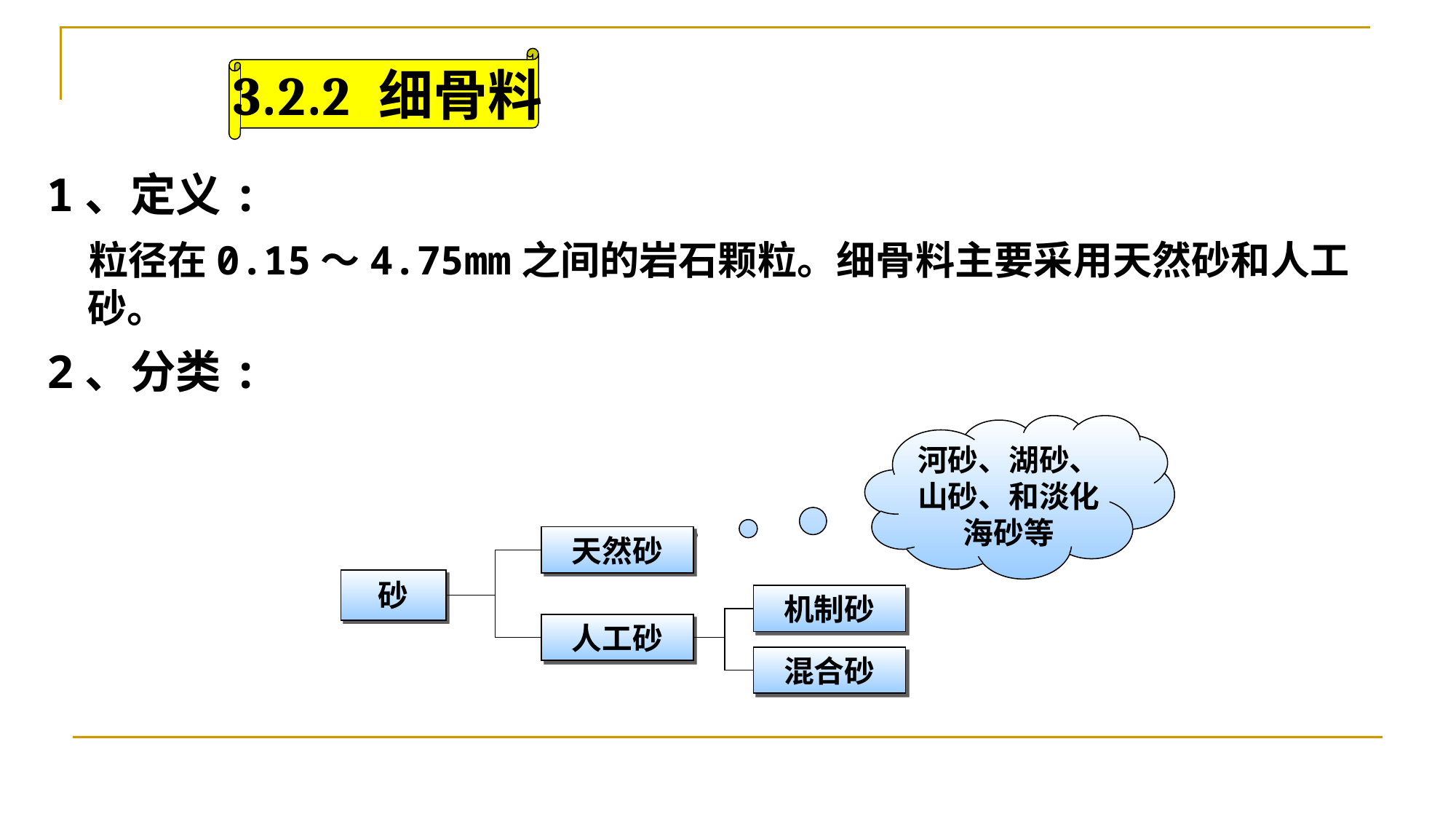

3.2.2 细骨料
1、定义:
   粒径在0.15～4.75mm之间的岩石颗粒。细骨料主要采用天然砂和人工砂。
2、分类:

河砂、湖砂、山砂、和淡化海砂等
天然砂
砂
机制砂
人工砂
混合砂